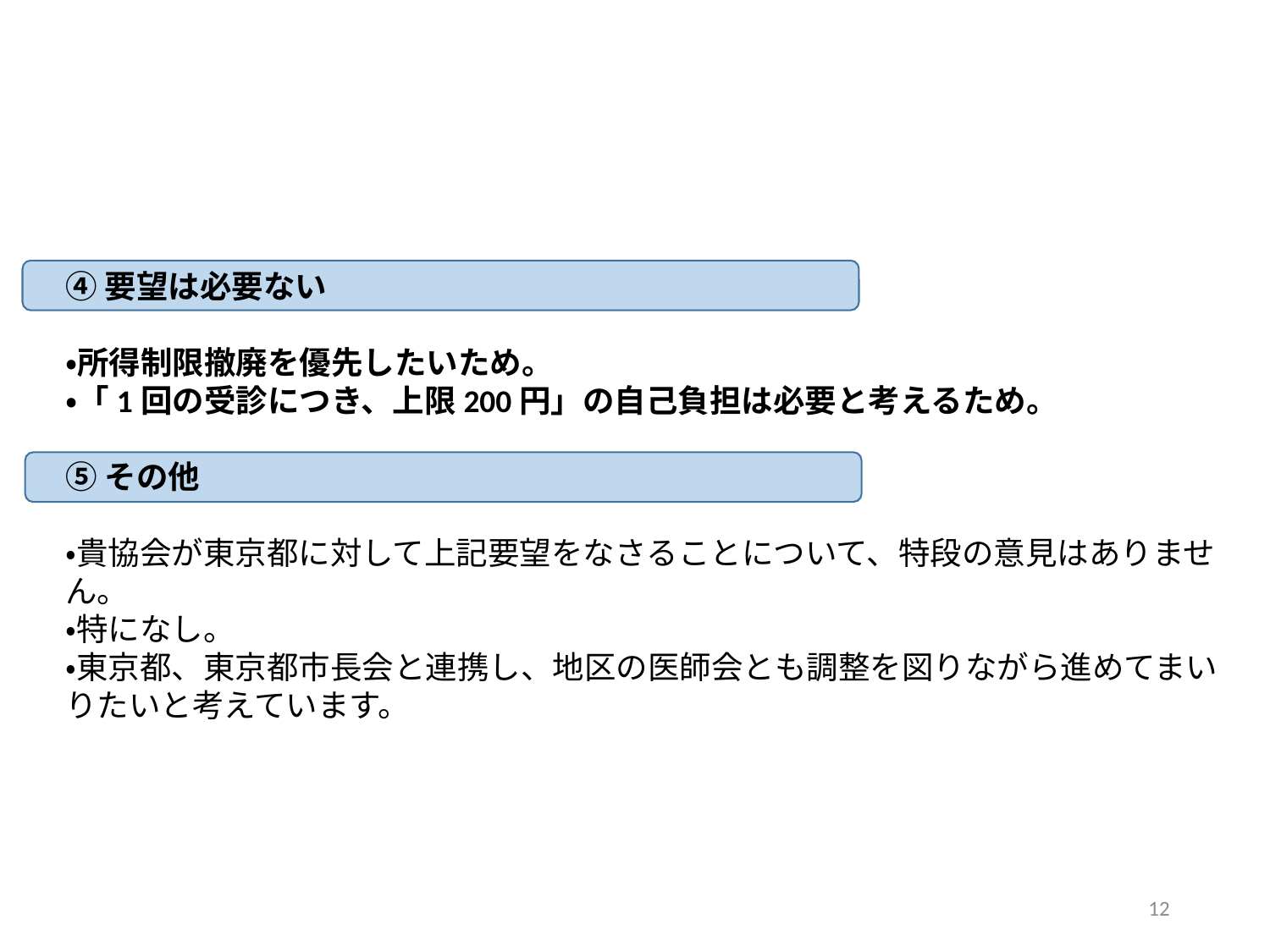

④要望は必要ない

・所得制限撤廃を優先したいため。
・「1回の受診につき、上限200円」の自己負担は必要と考えるため。

⑤その他

・貴協会が東京都に対して上記要望をなさることについて、特段の意見はありません。
・特になし。
・東京都、東京都市長会と連携し、地区の医師会とも調整を図りながら進めてまいりたいと考えています。

12